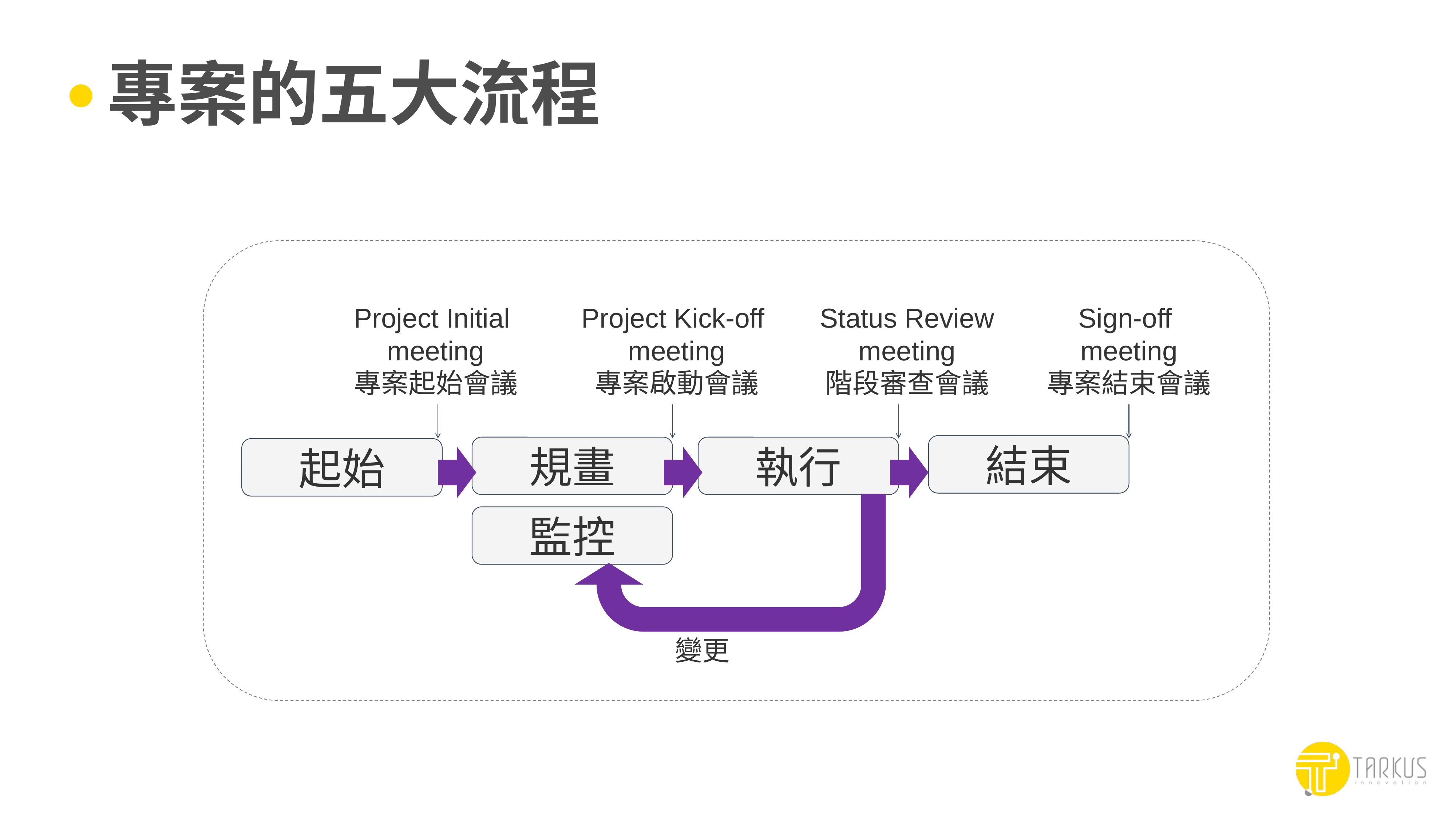

# 專案的五大流程

Project Initial
meeting
專案起始會議
Project Kick-off
meeting
專案啟動會議
Status Review meeting
階段審查會議
Sign-off
meeting
專案結束會議
結束
規畫
執行
起始

監控
變更